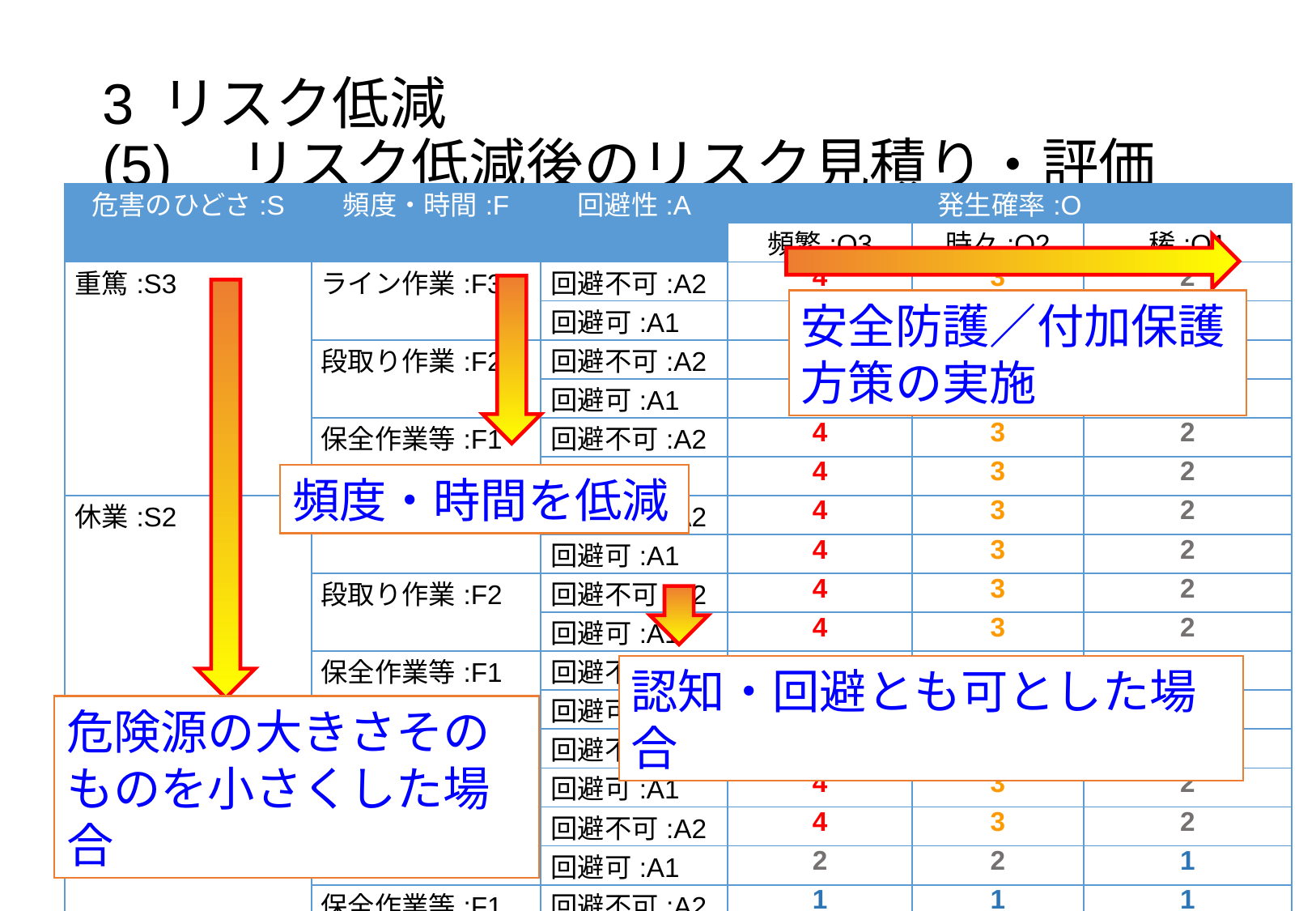

# 3 リスク低減 (5)　リスク低減後のリスク見積り・評価
| 危害のひどさ:S | 頻度・時間:F | 回避性:A | 発生確率:O |  |  |
| --- | --- | --- | --- | --- | --- |
|  |  |  | 頻繁:O3 | 時々:O2 | 稀:O1 |
| 重篤:S3 | ライン作業:F3 | 回避不可:A2 | 4 | 3 | 2 |
|  |  | 回避可:A1 | 4 | 3 | 2 |
|  | 段取り作業:F2 | 回避不可:A2 | 4 | 3 | 2 |
|  |  | 回避可:A1 | 4 | 3 | 2 |
|  | 保全作業等:F1 | 回避不可:A2 | 4 | 3 | 2 |
|  |  | 回避可:A1 | 4 | 3 | 2 |
| 休業:S2 | ライン作業:F3 | 回避不可:A2 | 4 | 3 | 2 |
|  |  | 回避可:A1 | 4 | 3 | 2 |
|  | 段取り作業:F2 | 回避不可:A2 | 4 | 3 | 2 |
|  |  | 回避可:A1 | 4 | 3 | 2 |
|  | 保全作業等:F1 | 回避不可:A2 | 4 | 3 | 2 |
|  |  | 回避可:A1 | 2 | 2 | 1 |
| 不休:S1 | ライン作業:F3 | 回避不可:A2 | 4 | 3 | 2 |
|  |  | 回避可:A1 | 4 | 3 | 2 |
|  | 段取り作業:F2 | 回避不可:A2 | 4 | 3 | 2 |
|  |  | 回避可:A1 | 2 | 2 | 1 |
|  | 保全作業等:F1 | 回避不可:A2 | 1 | 1 | 1 |
|  |  | 回避可:A1 | 1 | 1 | 1 |

安全防護／付加保護方策の実施
頻度・時間を低減

認知・回避とも可とした場合
危険源の大きさそのものを小さくした場合